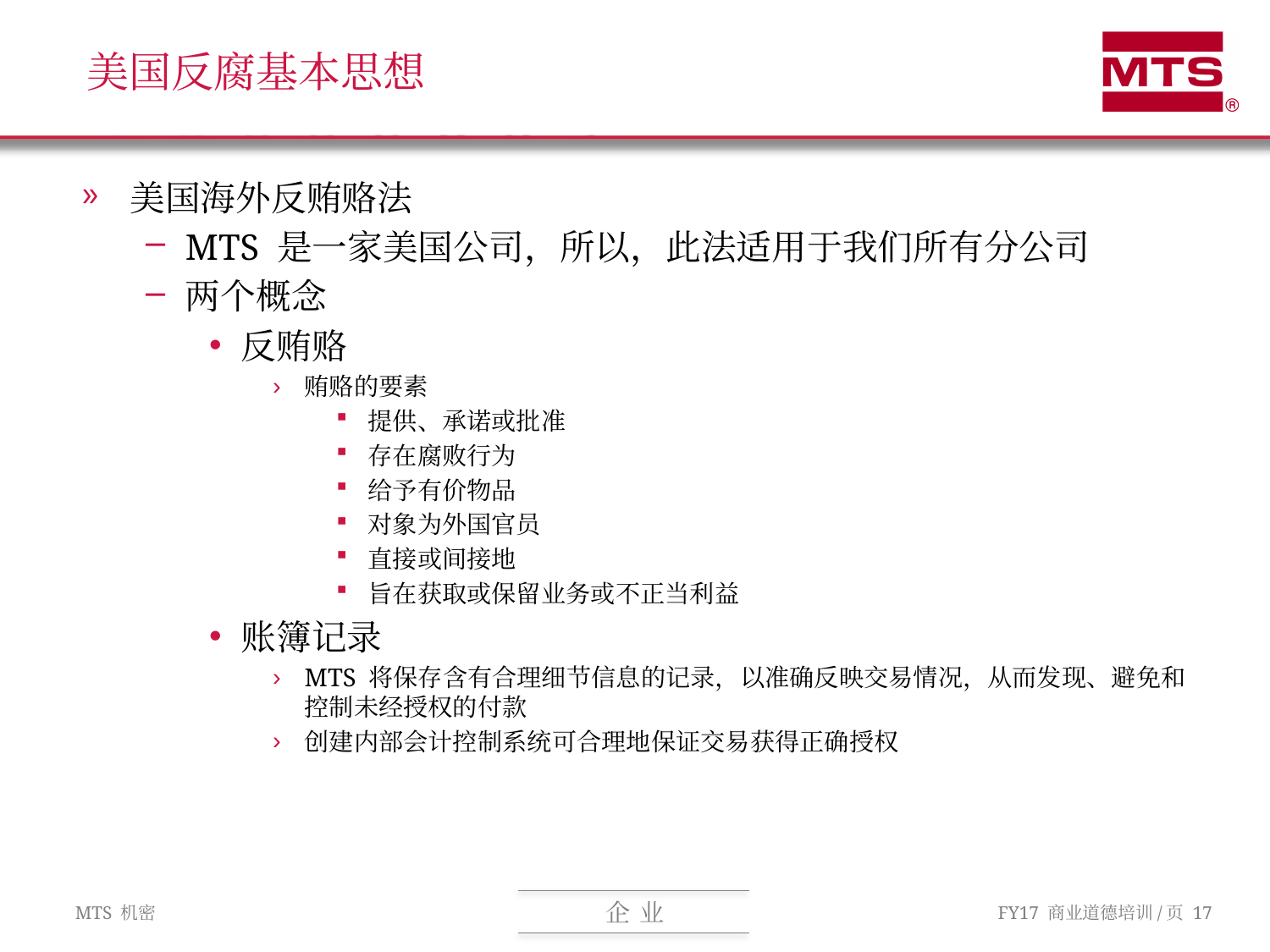

# 美国反腐基本思想
美国海外反贿赂法
MTS 是一家美国公司，所以，此法适用于我们所有分公司
两个概念
反贿赂
贿赂的要素
提供、承诺或批准
存在腐败行为
给予有价物品
对象为外国官员
直接或间接地
旨在获取或保留业务或不正当利益
账簿记录
MTS 将保存含有合理细节信息的记录，以准确反映交易情况，从而发现、避免和控制未经授权的付款
创建内部会计控制系统可合理地保证交易获得正确授权